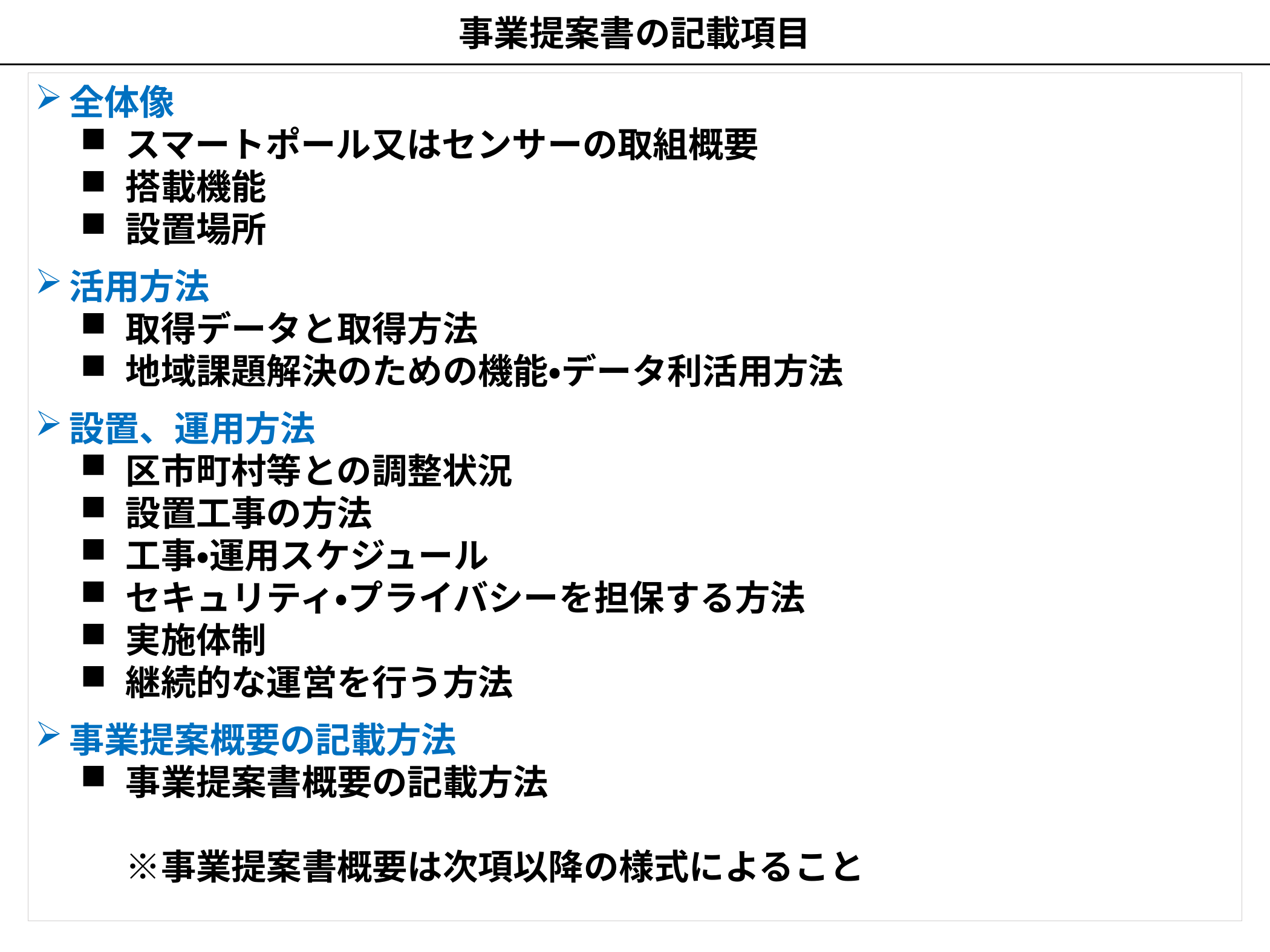

事業提案書の記載項目
全体像
スマートポール又はセンサーの取組概要
搭載機能
設置場所
活用方法
取得データと取得方法
地域課題解決のための機能・データ利活用方法
設置、運用方法
区市町村等との調整状況
設置工事の方法
工事・運用スケジュール
セキュリティ・プライバシーを担保する方法
実施体制
継続的な運営を行う方法
事業提案概要の記載方法
事業提案書概要の記載方法
※事業提案書概要は次項以降の様式によること